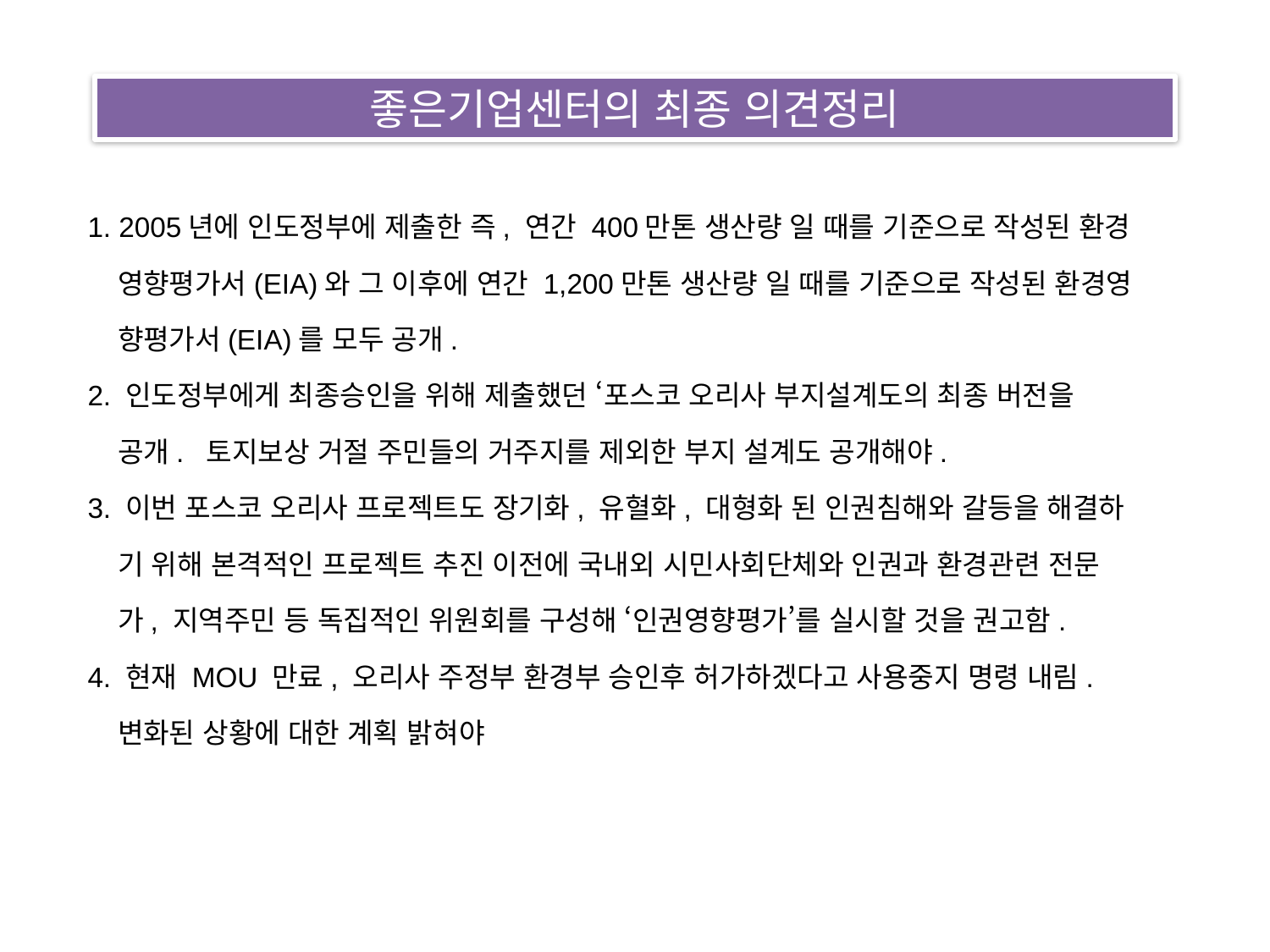

좋은기업센터의 최종 의견정리
1. 2005년에 인도정부에 제출한 즉, 연간 400만톤 생산량 일 때를 기준으로 작성된 환경
   영향평가서(EIA)와 그 이후에 연간 1,200만톤 생산량 일 때를 기준으로 작성된 환경영
   향평가서(EIA)를 모두 공개.
2. 인도정부에게 최종승인을 위해 제출했던 ‘포스코 오리사 부지설계도의 최종 버전을
   공개.  토지보상 거절 주민들의 거주지를 제외한 부지 설계도 공개해야.
3. 이번 포스코 오리사 프로젝트도 장기화, 유혈화, 대형화 된 인권침해와 갈등을 해결하
   기 위해 본격적인 프로젝트 추진 이전에 국내외 시민사회단체와 인권과 환경관련 전문
   가, 지역주민 등 독집적인 위원회를 구성해 ‘인권영향평가’를 실시할 것을 권고함.
4. 현재 MOU 만료, 오리사 주정부 환경부 승인후 허가하겠다고 사용중지 명령 내림.
   변화된 상황에 대한 계획 밝혀야